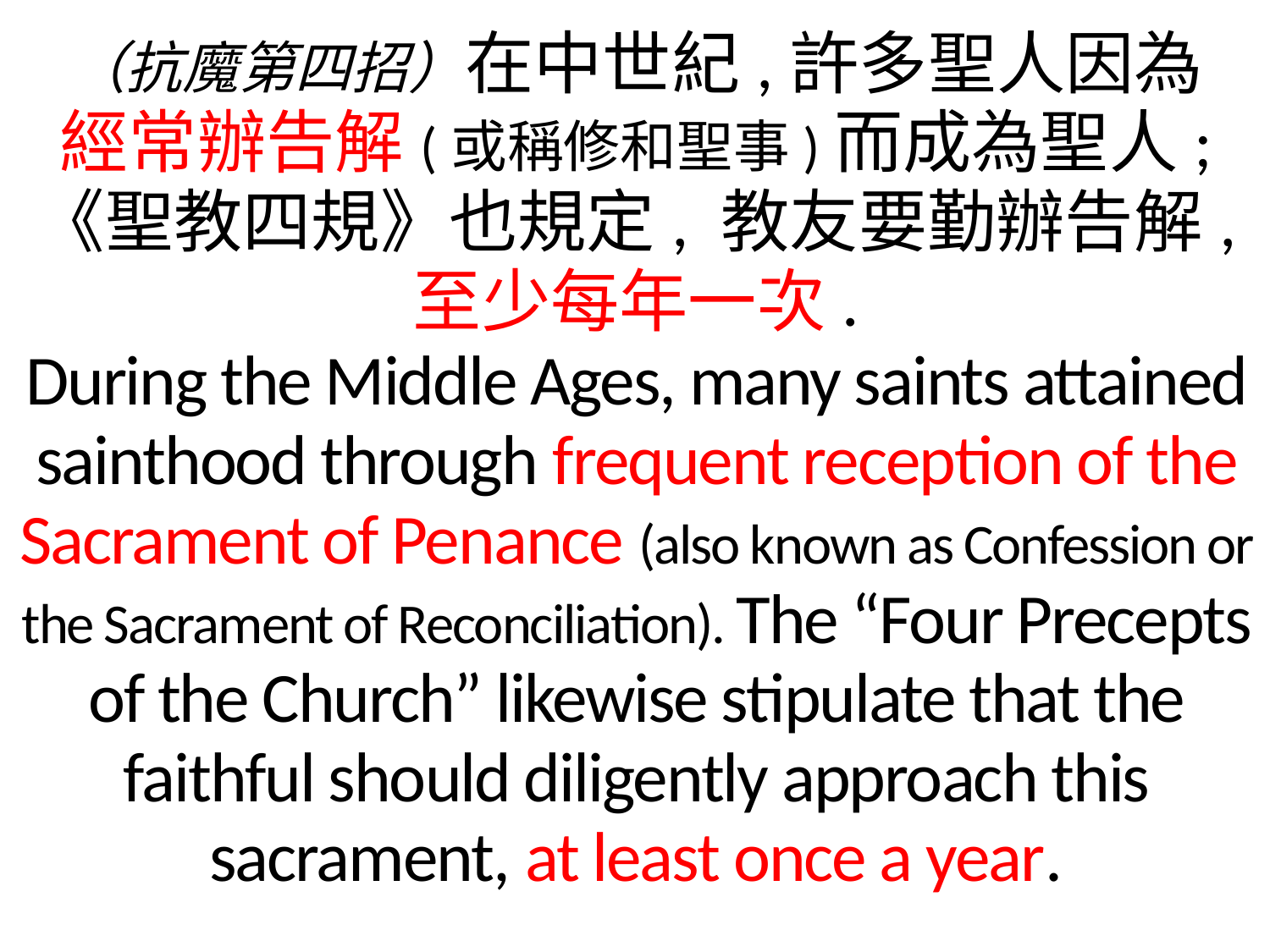

（抗魔第四招）在中世紀,許多聖人因為
經常辦告解(或稱修和聖事)而成為聖人;
《聖教四規》也規定, 教友要勤辦告解,
至少每年一次.
During the Middle Ages, many saints attained sainthood through frequent reception of the Sacrament of Penance (also known as Confession or the Sacrament of Reconciliation). The “Four Precepts of the Church” likewise stipulate that the faithful should diligently approach this sacrament, at least once a year.